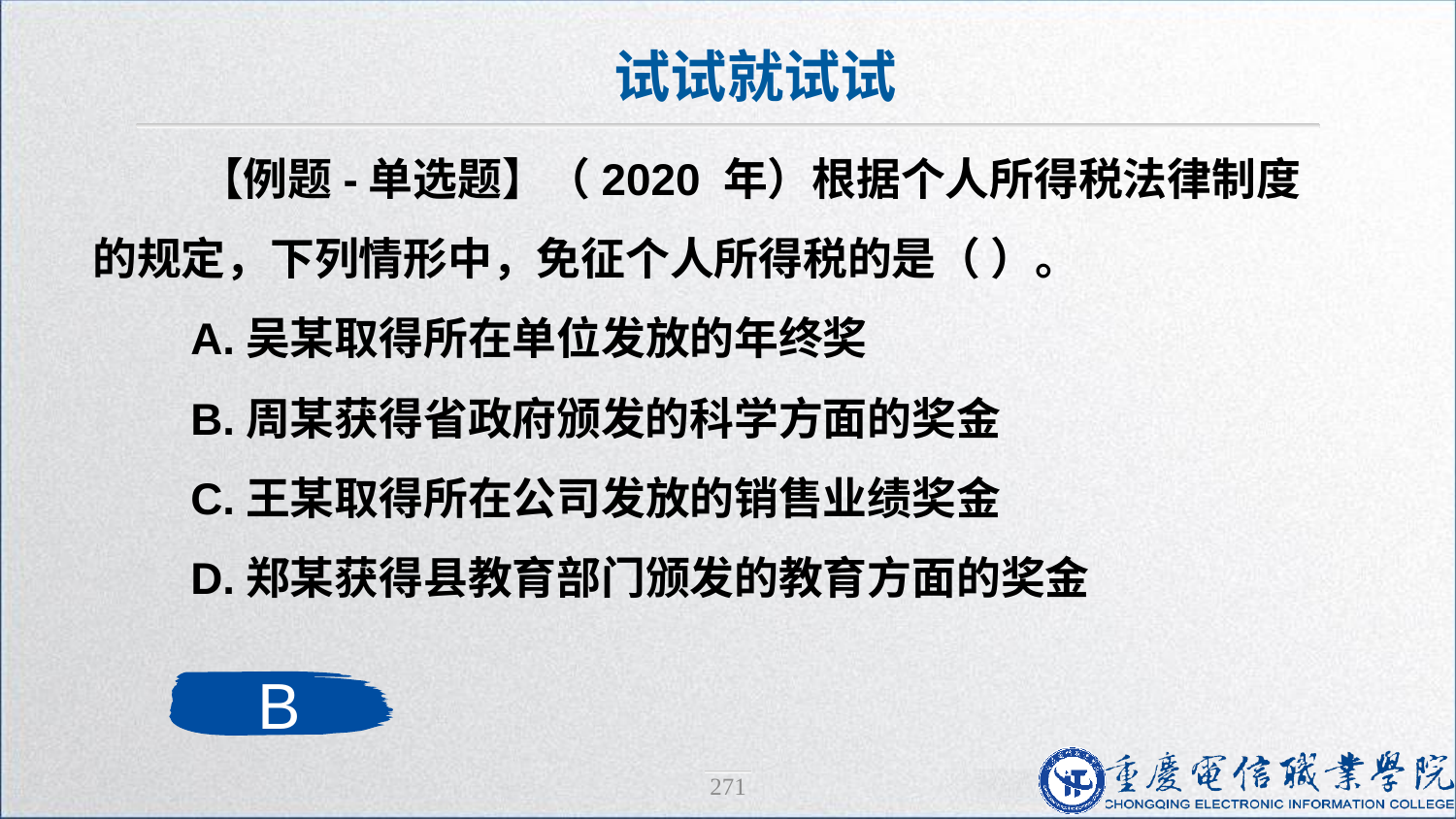

试试就试试
 【例题-单选题】（2020 年）根据个人所得税法律制度的规定，下列情形中，免征个人所得税的是（ ）。
 A.吴某取得所在单位发放的年终奖
 B.周某获得省政府颁发的科学方面的奖金
 C.王某取得所在公司发放的销售业绩奖金
 D.郑某获得县教育部门颁发的教育方面的奖金

B
271